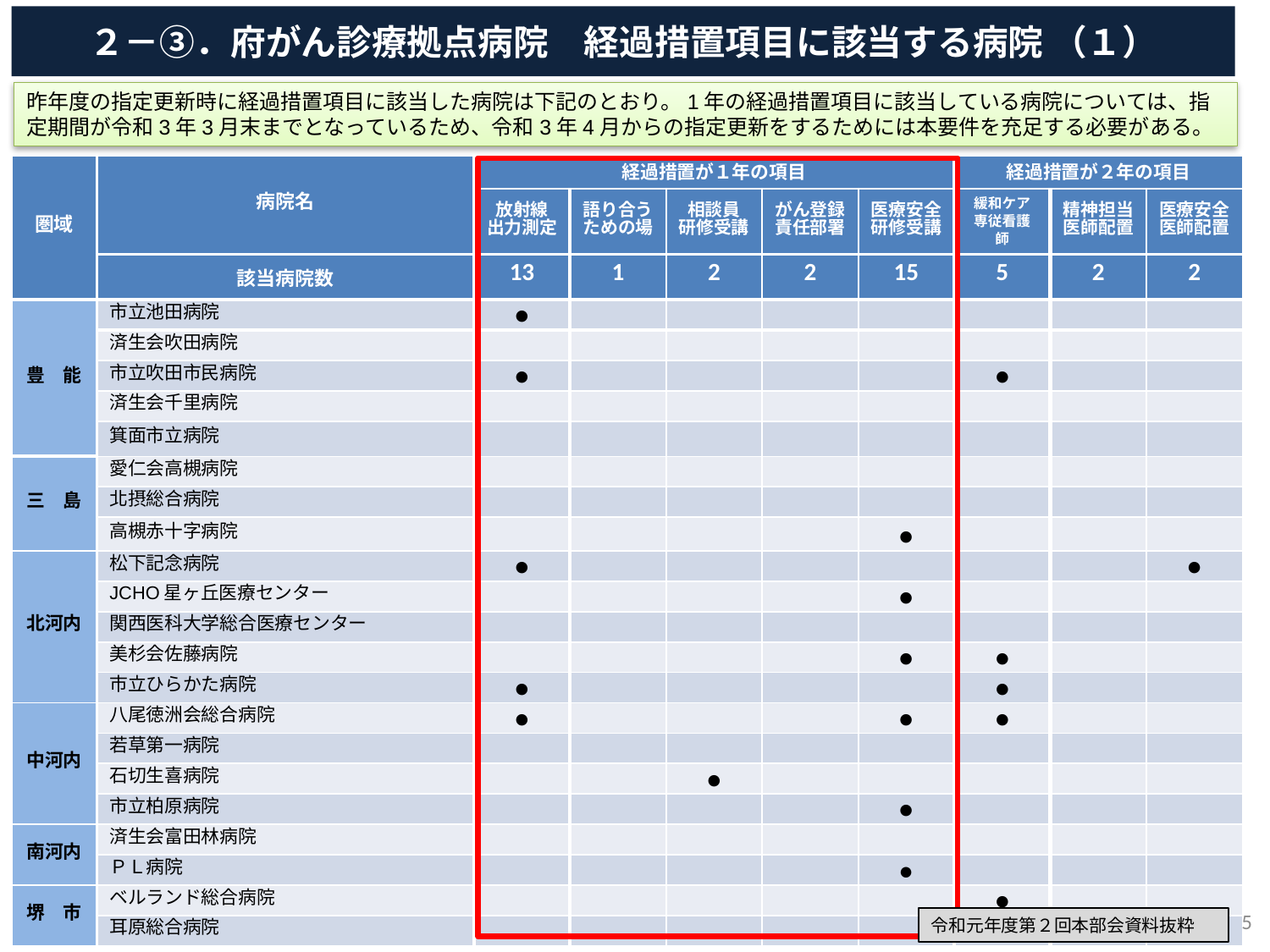

２－③．府がん診療拠点病院　経過措置項目に該当する病院 （１）
昨年度の指定更新時に経過措置項目に該当した病院は下記のとおり。1年の経過措置項目に該当している病院については、指定期間が令和3年3月末までとなっているため、令和3年4月からの指定更新をするためには本要件を充足する必要がある。
| 圏域 | 病院名 | 経過措置が１年の項目 |  |  |  |  | 経過措置が２年の項目 |  |  |
| --- | --- | --- | --- | --- | --- | --- | --- | --- | --- |
|  |  | 放射線 出力測定 | 語り合うための場 | 相談員 研修受講 | がん登録 責任部署 | 医療安全研修受講 | 緩和ケア 専従看護師 | 精神担当 医師配置 | 医療安全 医師配置 |
|  | 該当病院数 | 13 | 1 | 2 | 2 | 15 | 5 | 2 | 2 |
| 豊　能 | 市立池田病院 | ● |  |  |  |  |  |  |  |
|  | 済生会吹田病院 |  |  |  |  |  |  |  |  |
|  | 市立吹田市民病院 | ● |  |  |  |  | ● |  |  |
|  | 済生会千里病院 |  |  |  |  |  |  |  |  |
|  | 箕面市立病院 |  |  |  |  |  |  |  |  |
| 三　島 | 愛仁会高槻病院 |  |  |  |  |  |  |  |  |
|  | 北摂総合病院 |  |  |  |  |  |  |  |  |
|  | 高槻赤十字病院 |  |  |  |  | ● |  |  |  |
| 北河内 | 松下記念病院 | ● |  |  |  |  |  |  | ● |
|  | JCHO星ヶ丘医療センター |  |  |  |  | ● |  |  |  |
|  | 関西医科大学総合医療センター |  |  |  |  |  |  |  |  |
|  | 美杉会佐藤病院 |  |  |  |  | ● | ● |  |  |
|  | 市立ひらかた病院 | ● |  |  |  |  | ● |  |  |
| 中河内 | 八尾徳洲会総合病院 | ● |  |  |  | ● | ● |  |  |
|  | 若草第一病院 |  |  |  |  |  |  |  |  |
|  | 石切生喜病院 |  |  | ● |  |  |  |  |  |
|  | 市立柏原病院 |  |  |  |  | ● |  |  |  |
| 南河内 | 済生会富田林病院 |  |  |  |  |  |  |  |  |
|  | ＰＬ病院 |  |  |  |  | ● |  |  |  |
| 堺　市 | ベルランド総合病院 |  |  |  |  |  | ● |  |  |
|  | 耳原総合病院 |  |  |  |  |  |  |  |  |

６
5
令和元年度第２回本部会資料抜粋